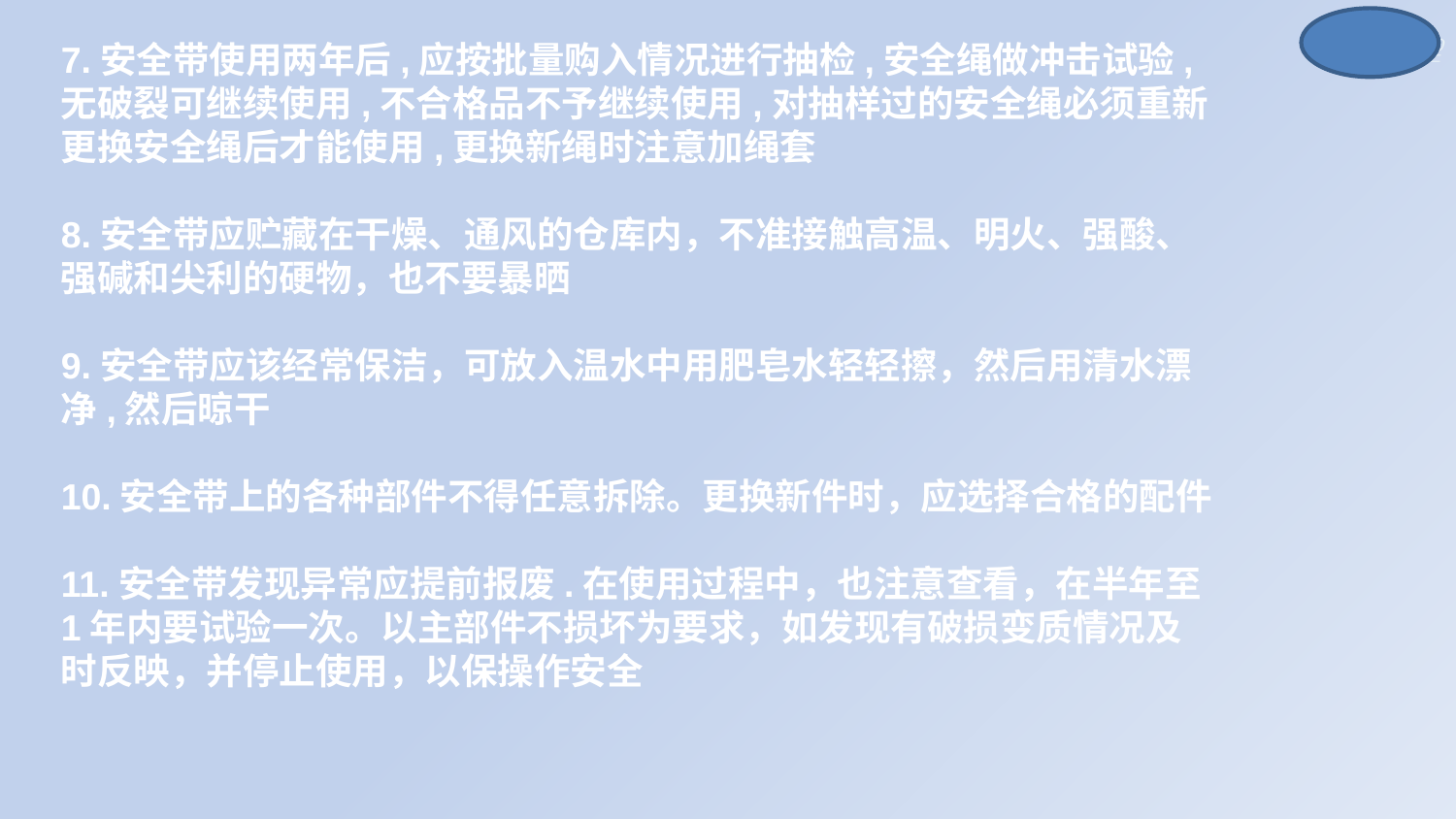

7.安全带使用两年后,应按批量购入情况进行抽检,安全绳做冲击试验,无破裂可继续使用,不合格品不予继续使用,对抽样过的安全绳必须重新更换安全绳后才能使用,更换新绳时注意加绳套

8.安全带应贮藏在干燥、通风的仓库内，不准接触高温、明火、强酸、强碱和尖利的硬物，也不要暴晒

9.安全带应该经常保洁，可放入温水中用肥皂水轻轻擦，然后用清水漂净,然后晾干

10.安全带上的各种部件不得任意拆除。更换新件时，应选择合格的配件

11.安全带发现异常应提前报废.在使用过程中，也注意查看，在半年至1年内要试验一次。以主部件不损坏为要求，如发现有破损变质情况及时反映，并停止使用，以保操作安全